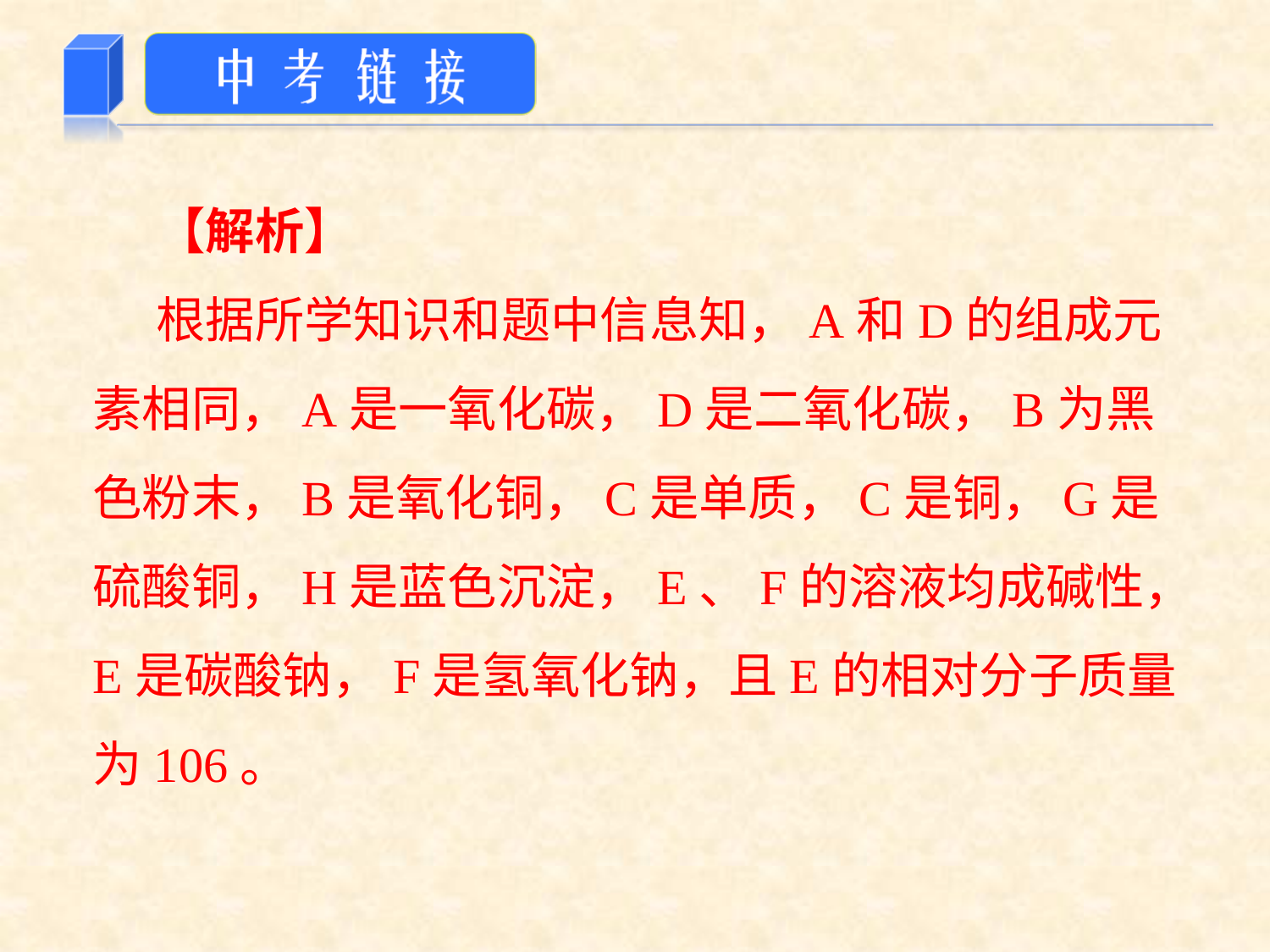

【解析】
根据所学知识和题中信息知，A和D的组成元素相同，A是一氧化碳，D是二氧化碳，B为黑色粉末，B是氧化铜，C是单质，C是铜，G是硫酸铜，H是蓝色沉淀，E、F的溶液均成碱性，E是碳酸钠，F是氢氧化钠，且E的相对分子质量为106。